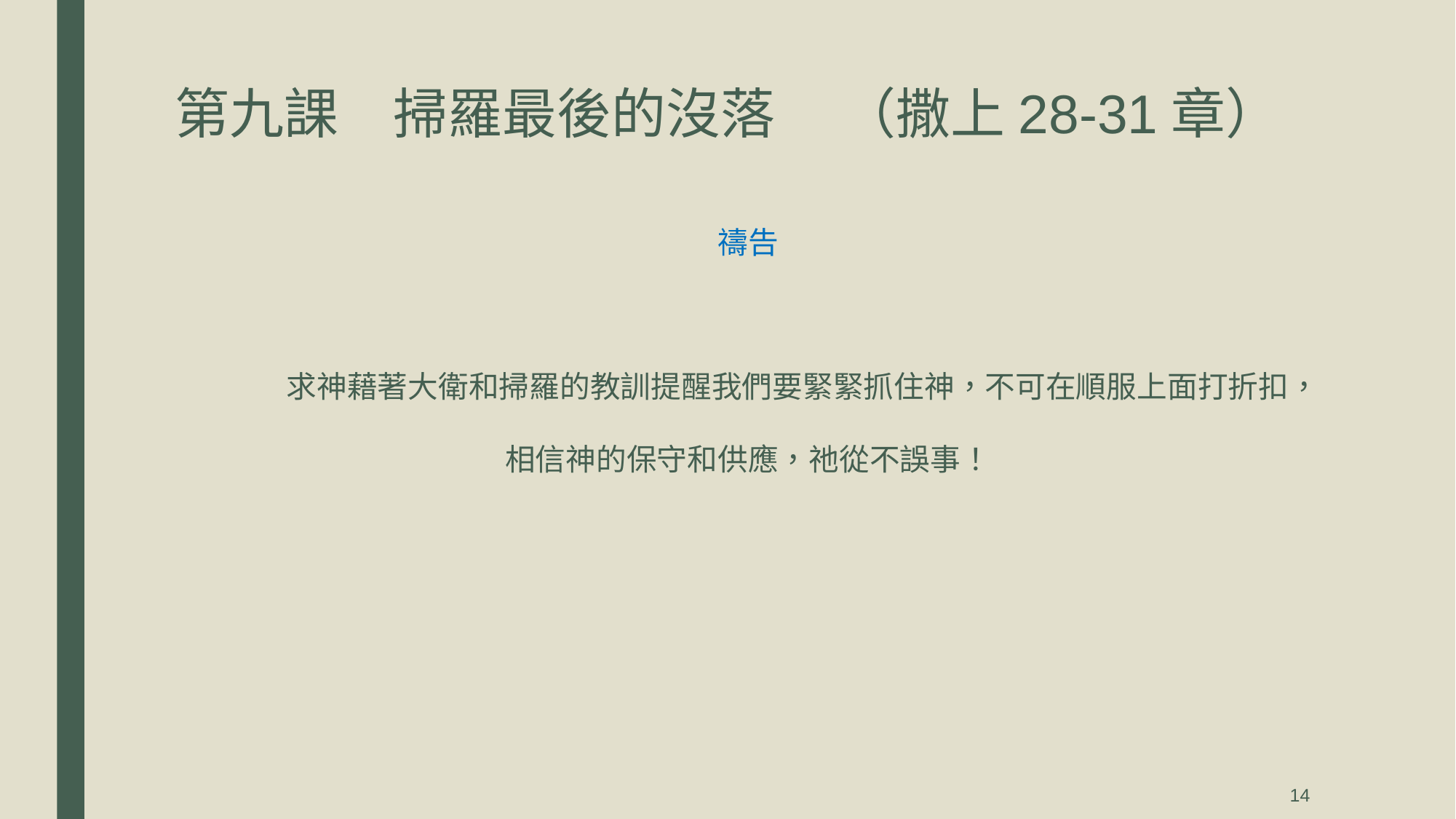

# 第九課	掃羅最後的沒落 	 （撒上28-31章）
禱告

	求神藉著大衛和掃羅的教訓提醒我們要緊緊抓住神，不可在順服上面打折扣，相信神的保守和供應，祂從不誤事！
14